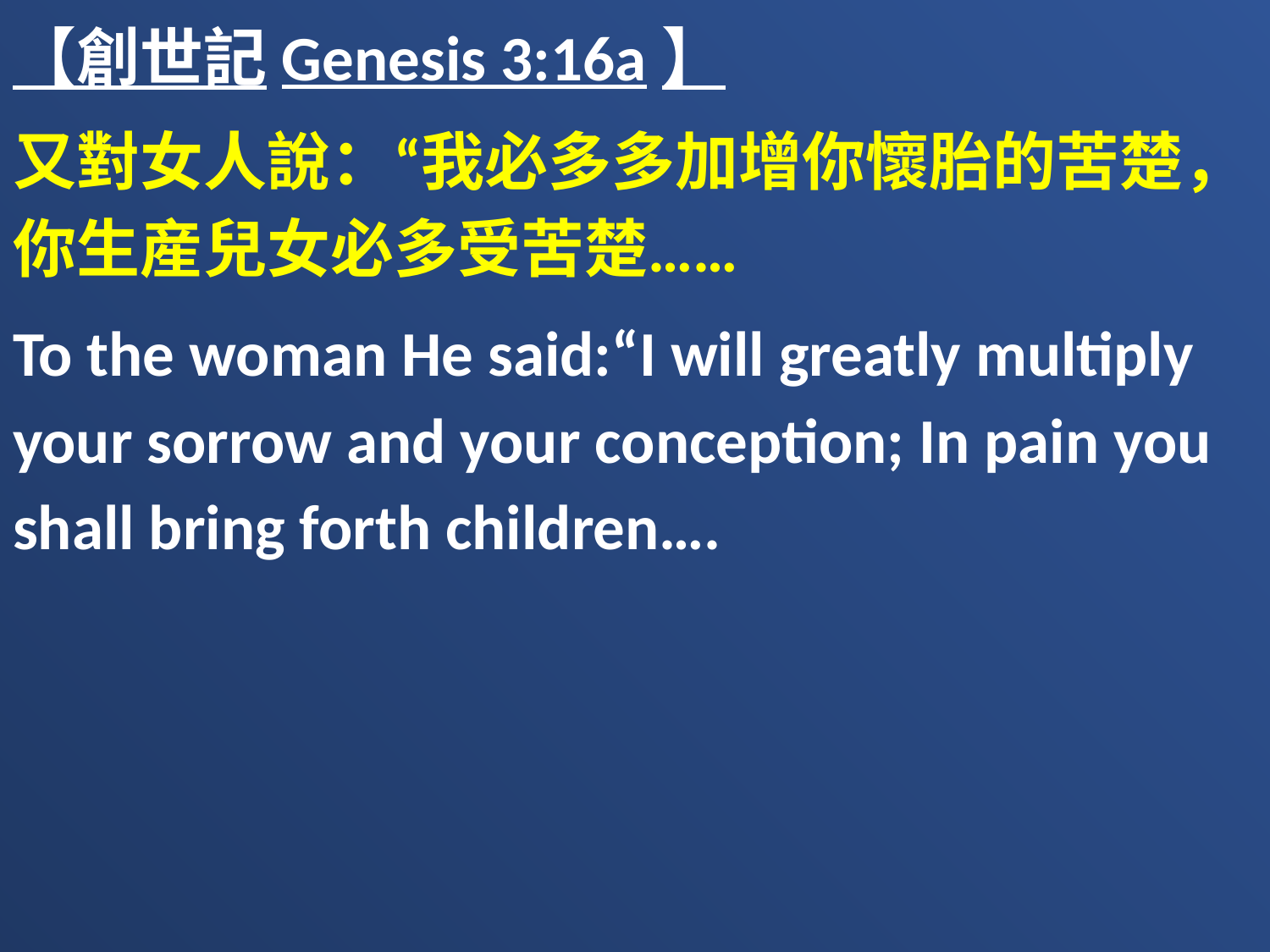

【創世記Genesis 3:16a】
又對女人說：“我必多多加增你懷胎的苦楚，你生産兒女必多受苦楚……
To the woman He said:“I will greatly multiply your sorrow and your conception; In pain you shall bring forth children….